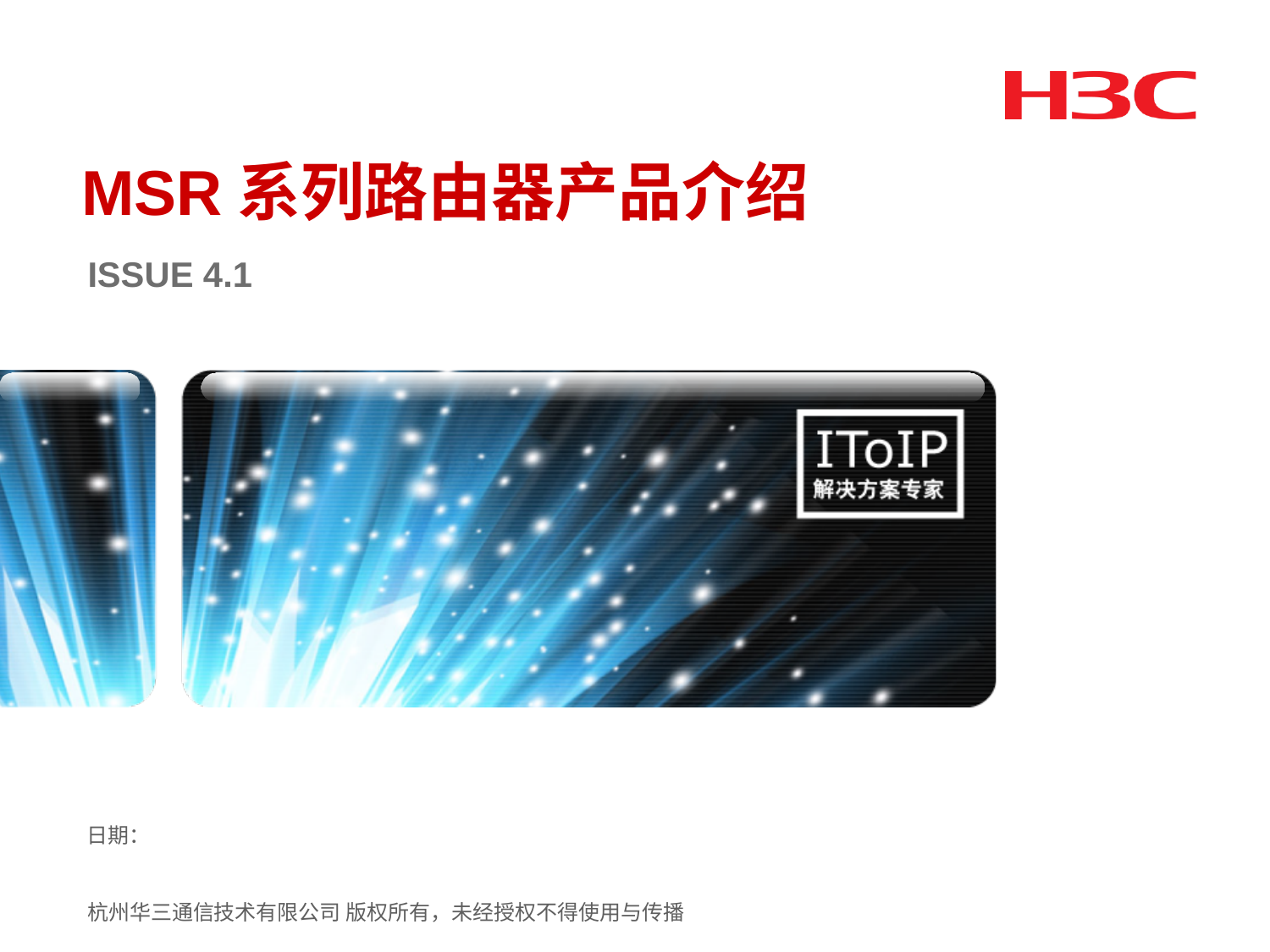

MSR系列路由器产品介绍
ISSUE 4.1
日期：
杭州华三通信技术有限公司 版权所有，未经授权不得使用与传播